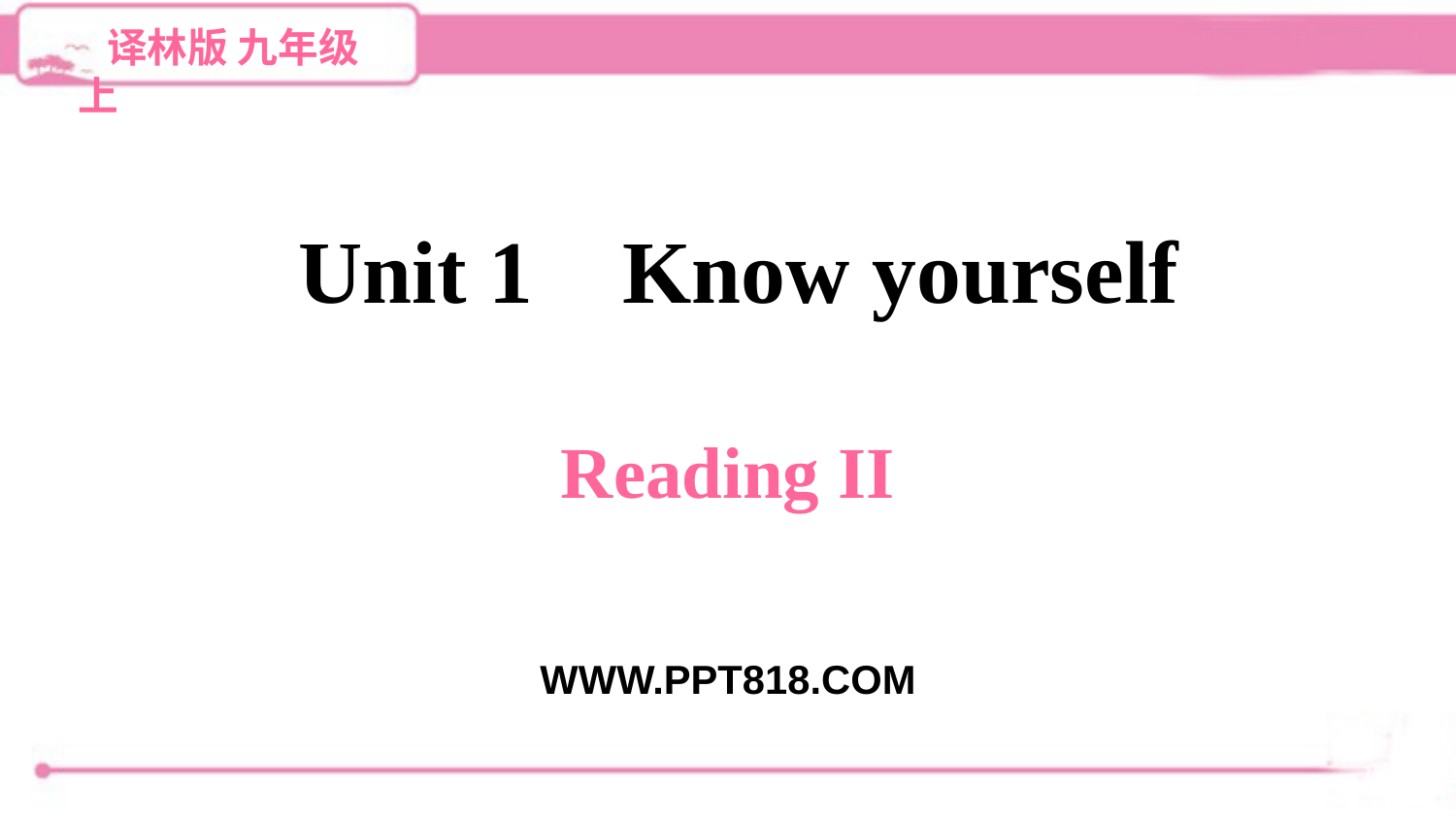

译林版 九年级上
 Unit 1    Know yourself
Reading II
WWW.PPT818.COM